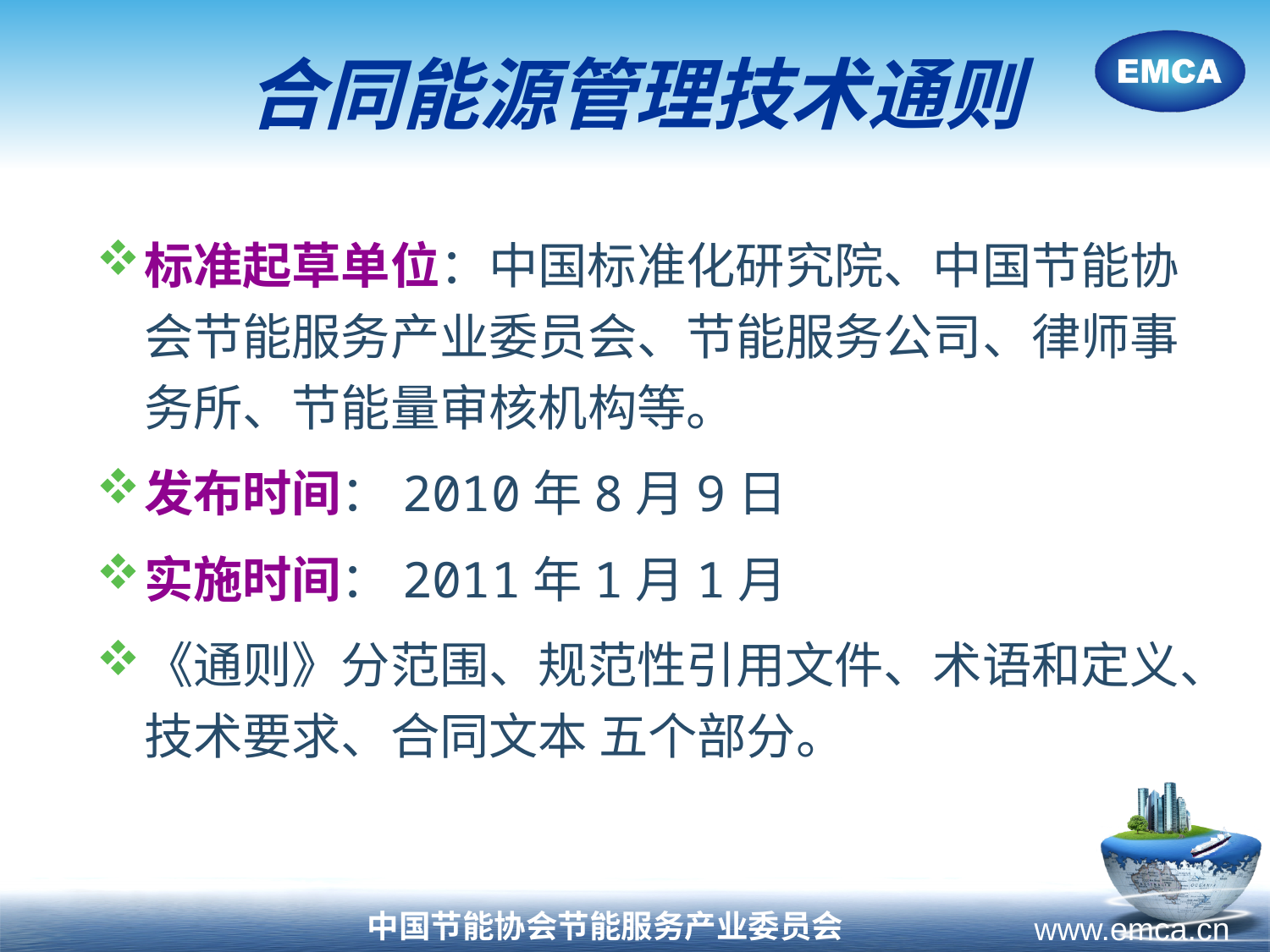

# 合同能源管理技术通则
标准起草单位：中国标准化研究院、中国节能协会节能服务产业委员会、节能服务公司、律师事务所、节能量审核机构等。
发布时间：2010年8月9日
实施时间：2011年1月1月
《通则》分范围、规范性引用文件、术语和定义、技术要求、合同文本 五个部分。